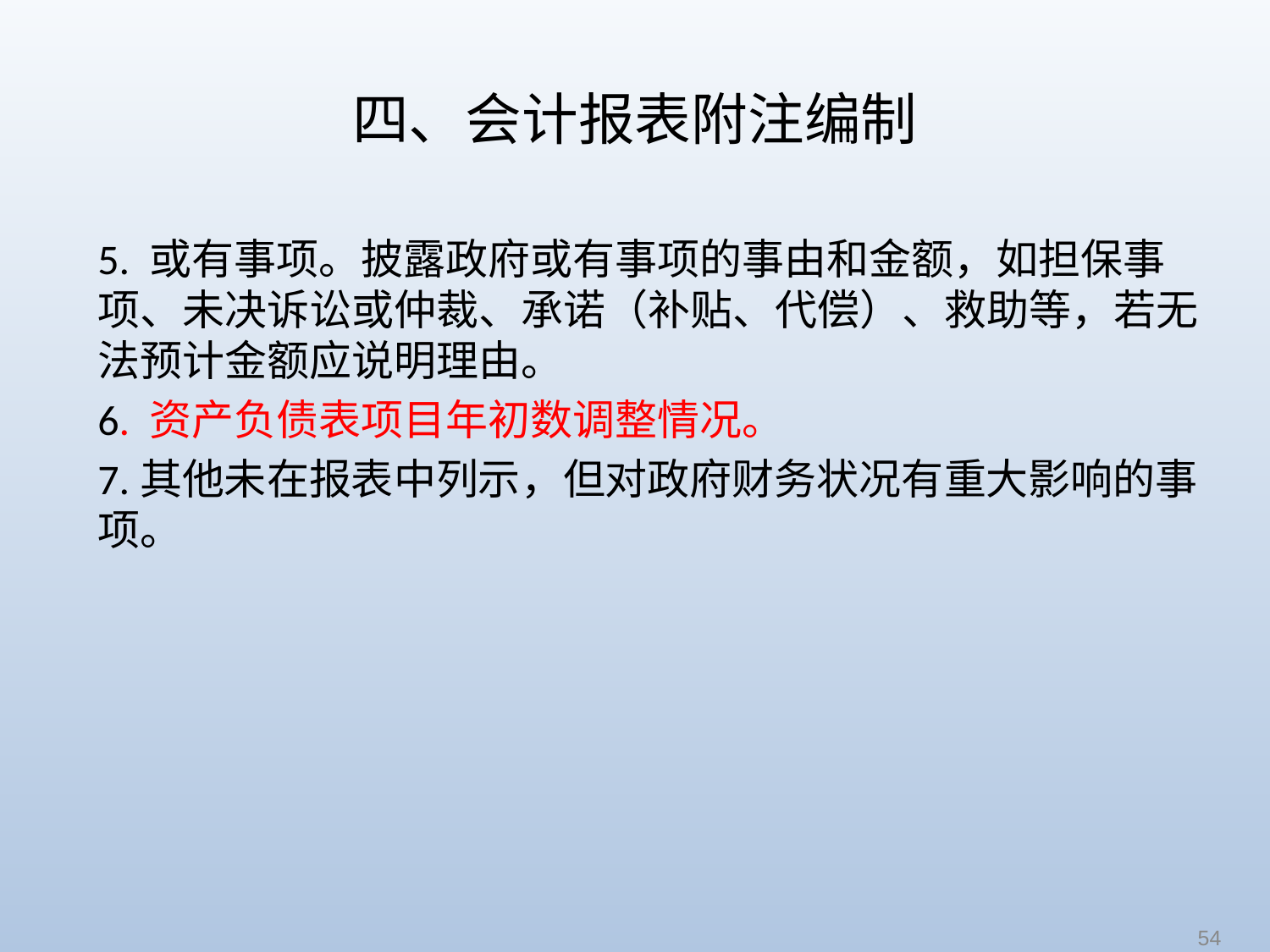

# 四、会计报表附注编制
5. 或有事项。披露政府或有事项的事由和金额，如担保事项、未决诉讼或仲裁、承诺（补贴、代偿）、救助等，若无法预计金额应说明理由。
6. 资产负债表项目年初数调整情况。
7.其他未在报表中列示，但对政府财务状况有重大影响的事项。
54